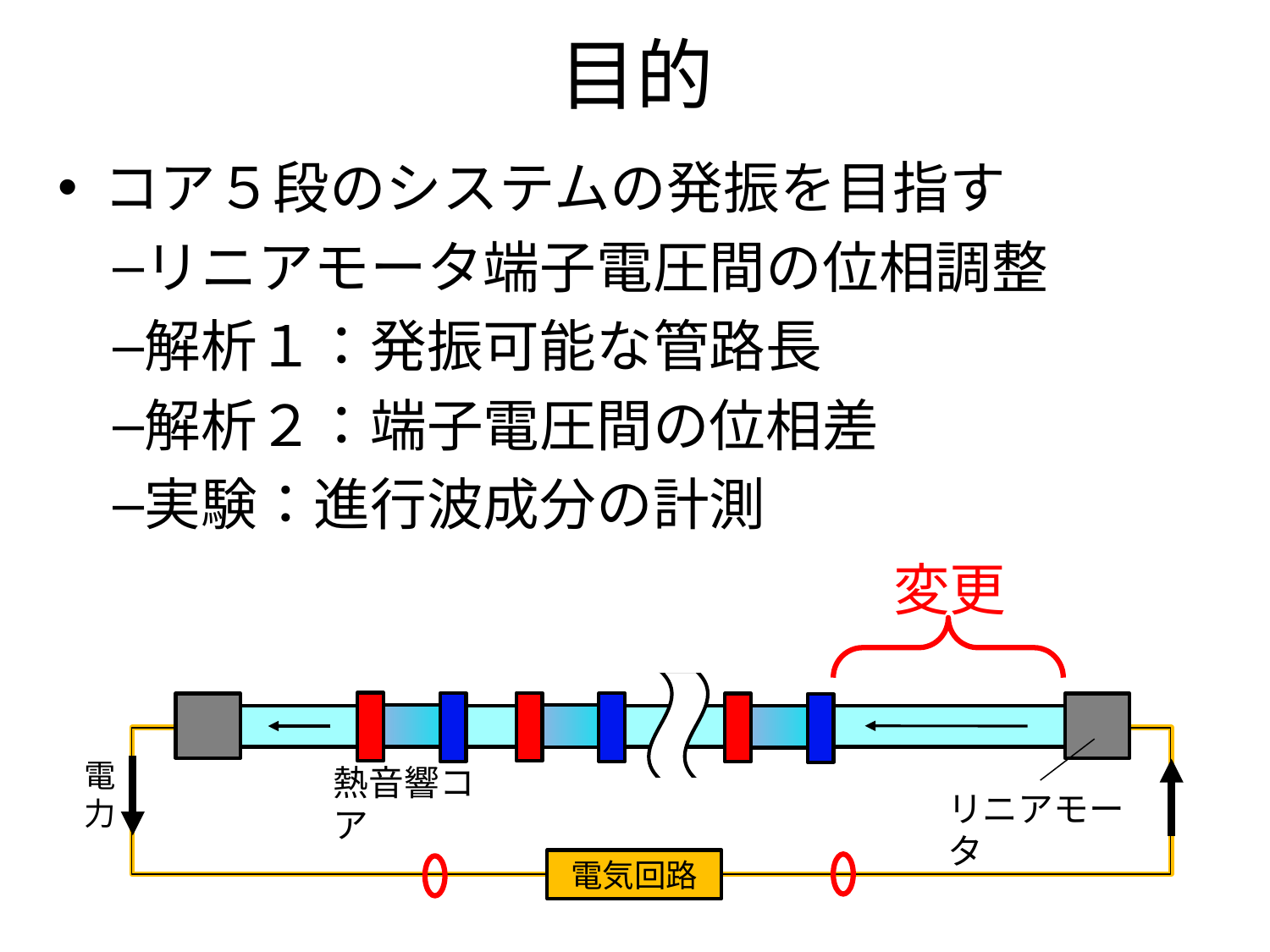

目的
 コア５段のシステムの発振を目指す
リニアモータ端子電圧間の位相調整
解析１：発振可能な管路長
解析２：端子電圧間の位相差
実験：進行波成分の計測

変更

電
力
熱音響コア
リニアモータ
電気回路